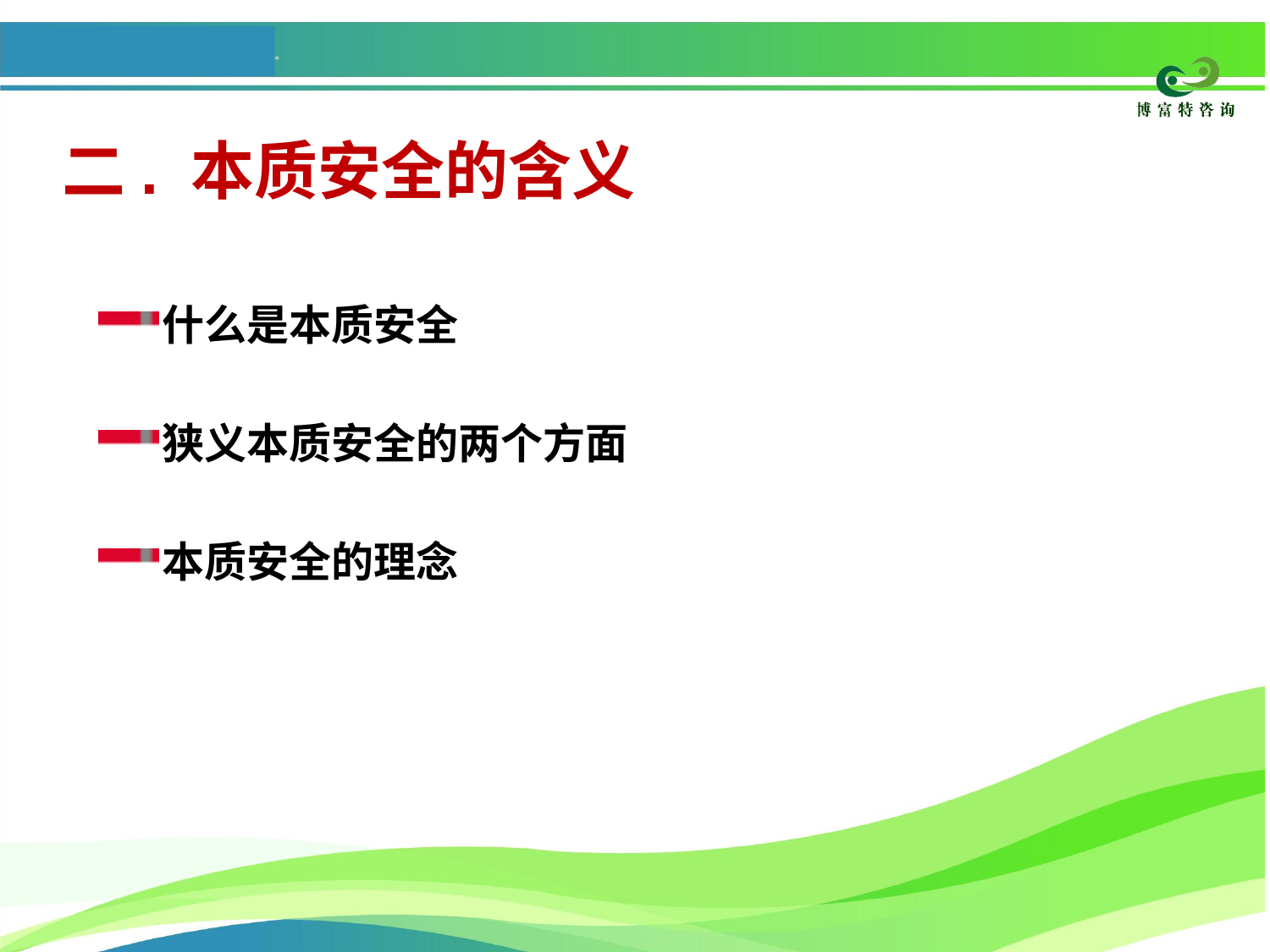

二. 本质安全的含义
什么是本质安全

狭义本质安全的两个方面

本质安全的理念

20